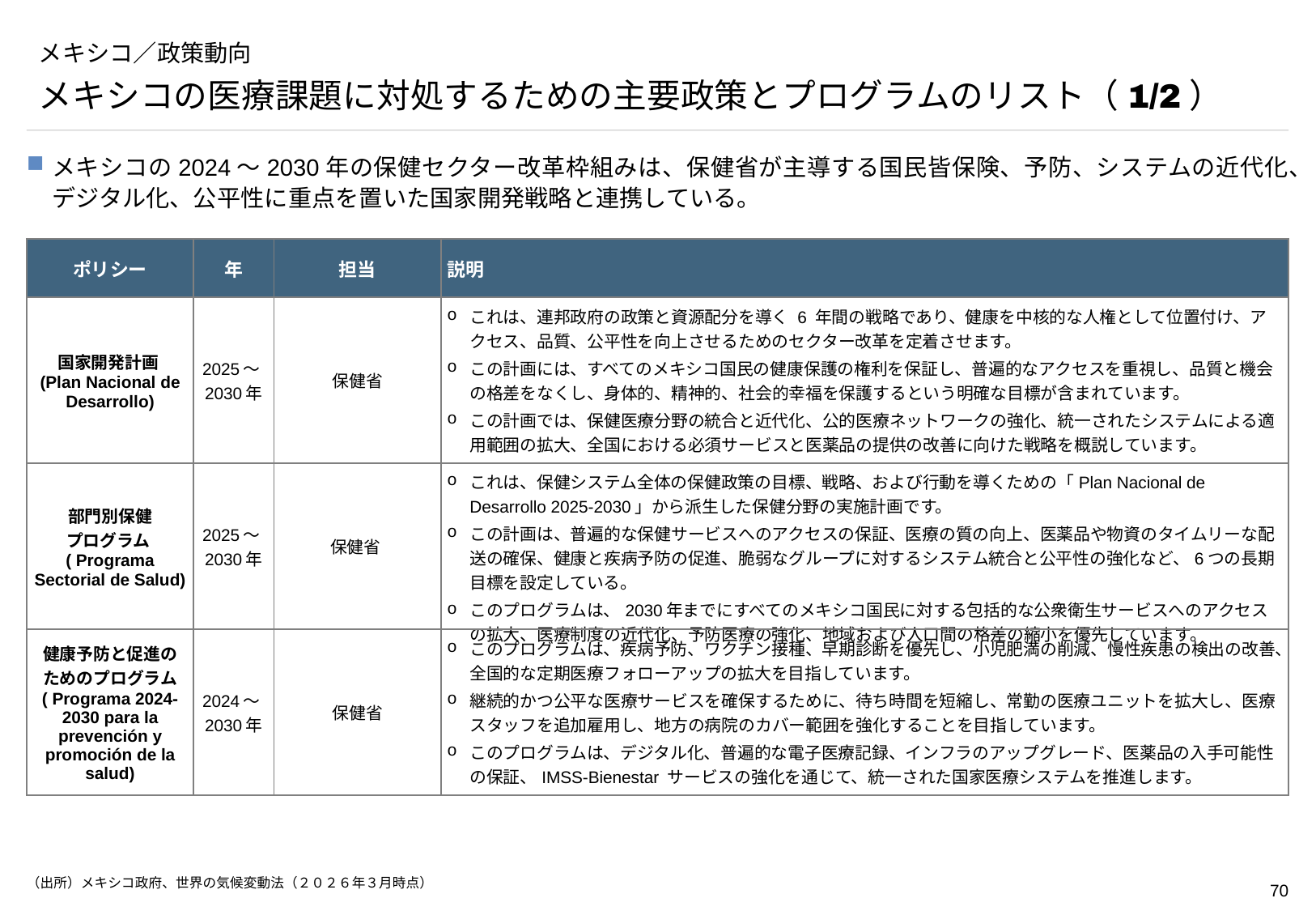

# メキシコ／政策動向
メキシコの医療課題に対処するための主要政策とプログラムのリスト（1/2）
メキシコの2024～2030年の保健セクター改革枠組みは、保健省が主導する国民皆保険、予防、システムの近代化、デジタル化、公平性に重点を置いた国家開発戦略と連携している。
| ポリシー | 年 | 担当 | 説明 |
| --- | --- | --- | --- |
| 国家開発計画 (Plan Nacional de Desarrollo) | 2025～2030年 | 保健省 | これは、連邦政府の政策と資源配分を導く 6 年間の戦略であり、健康を中核的な人権として位置付け、アクセス、品質、公平性を向上させるためのセクター改革を定着させます。 この計画には、すべてのメキシコ国民の健康保護の権利を保証し、普遍的なアクセスを重視し、品質と機会の格差をなくし、身体的、精神的、社会的幸福を保護するという明確な目標が含まれています。 この計画では、保健医療分野の統合と近代化、公的医療ネットワークの強化、統一されたシステムによる適用範囲の拡大、全国における必須サービスと医薬品の提供の改善に向けた戦略を概説しています。 |
| 部門別保健 プログラム ( Programa Sectorial de Salud) | 2025～2030年 | 保健省 | これは、保健システム全体の保健政策の目標、戦略、および行動を導くための「Plan Nacional de Desarrollo 2025-2030」から派生した保健分野の実施計画です。 この計画は、普遍的な保健サービスへのアクセスの保証、医療の質の向上、医薬品や物資のタイムリーな配送の確保、健康と疾病予防の促進、脆弱なグループに対するシステム統合と公平性の強化など、6つの長期目標を設定している。 このプログラムは、2030年までにすべてのメキシコ国民に対する包括的な公衆衛生サービスへのアクセスの拡大、医療制度の近代化、予防医療の強化、地域および人口間の格差の縮小を優先しています。 |
| 健康予防と促進の ためのプログラム ( Programa 2024-2030 para la prevención y promoción de la salud) | 2024～2030年 | 保健省 | このプログラムは、疾病予防、ワクチン接種、早期診断を優先し、小児肥満の削減、慢性疾患の検出の改善、全国的な定期医療フォローアップの拡大を目指しています。 継続的かつ公平な医療サービスを確保するために、待ち時間を短縮し、常勤の医療ユニットを拡大し、医療スタッフを追加雇用し、地方の病院のカバー範囲を強化することを目指しています。 このプログラムは、デジタル化、普遍的な電子医療記録、インフラのアップグレード、医薬品の入手可能性の保証、IMSS-Bienestar サービスの強化を通じて、統一された国家医療システムを推進します。 |
（出所）メキシコ政府、世界の気候変動法（２０２６年３月時点）